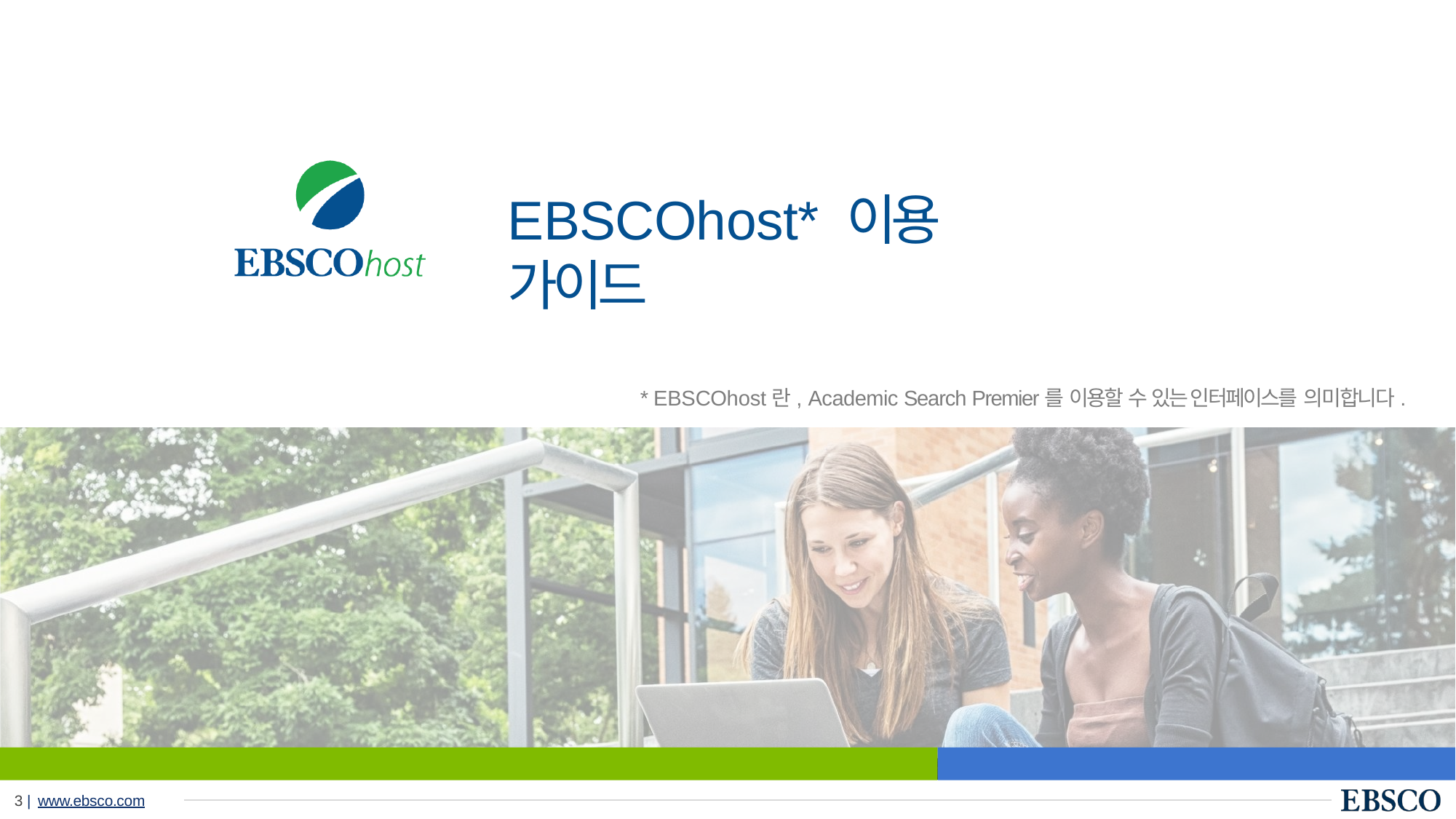

# EBSCOhost* 이용 가이드
* EBSCOhost란, Academic Search Premier를 이용할 수 있는 인터페이스를 의미합니다.

3 | www.ebsco.com